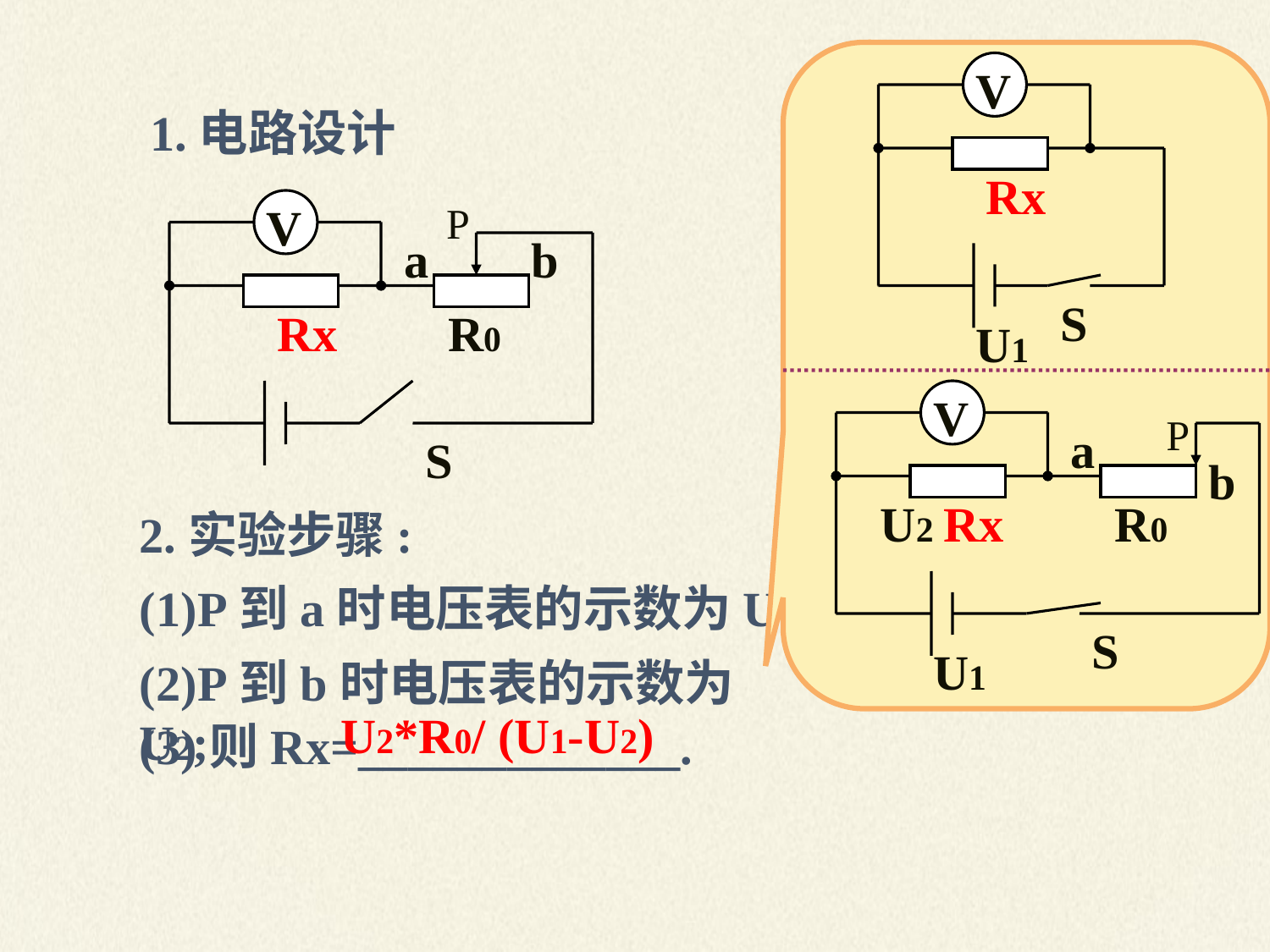

V

1.电路设计

Rx

V
P

a
b

S

Rx
 R0
U1

V

P

a

S

b

U2
Rx
 R0
2.实验步骤:
(1)P到a时电压表的示数为U1;

S
U1
(2)P到b时电压表的示数为U2;
U2*R0/ (U1-U2)
(3)则Rx=_____________.